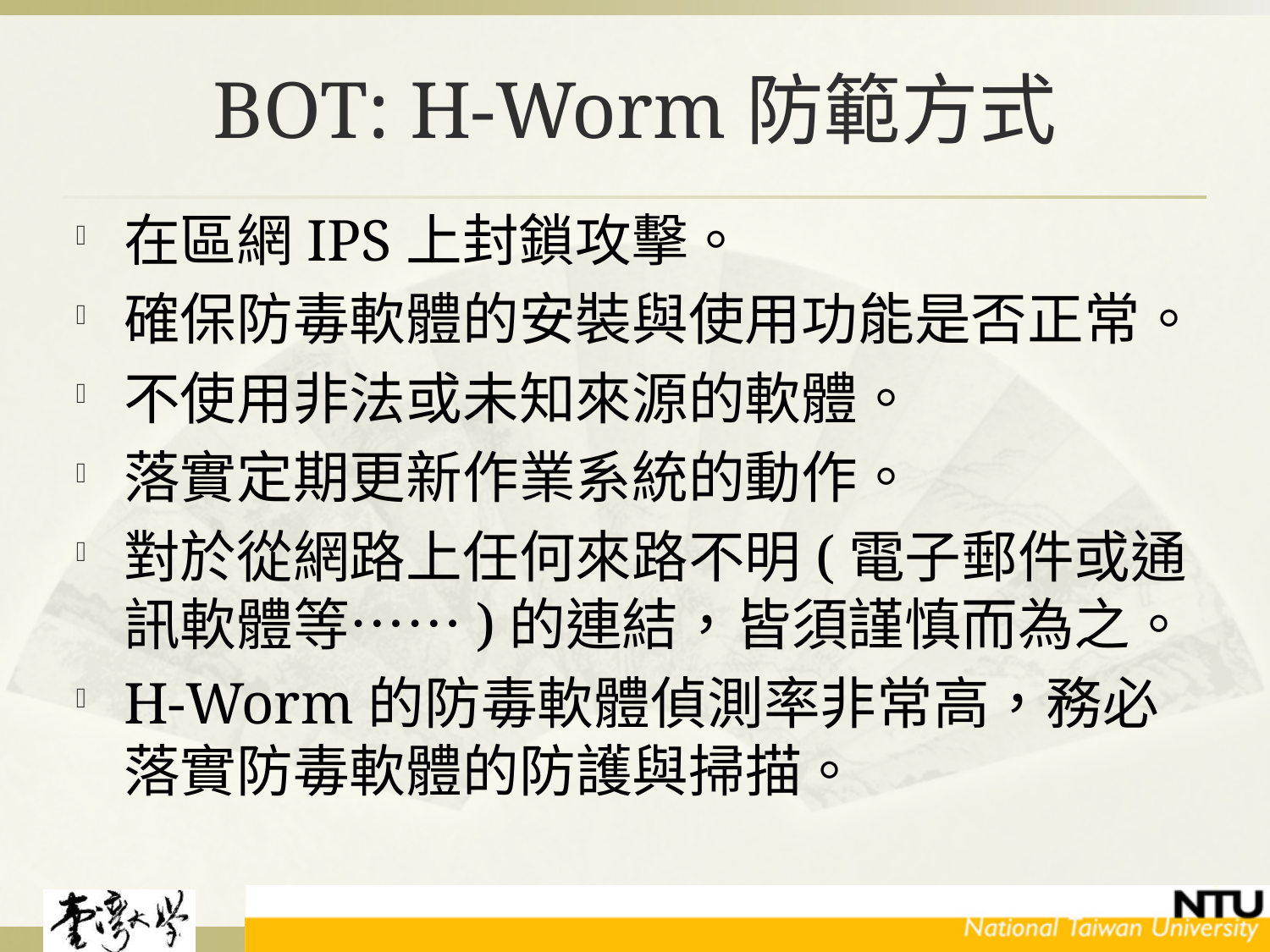

# BOT: H-Worm防範方式
在區網IPS上封鎖攻擊。
確保防毒軟體的安裝與使用功能是否正常。
不使用非法或未知來源的軟體。
落實定期更新作業系統的動作。
對於從網路上任何來路不明(電子郵件或通訊軟體等……)的連結，皆須謹慎而為之。
H-Worm的防毒軟體偵測率非常高，務必落實防毒軟體的防護與掃描。